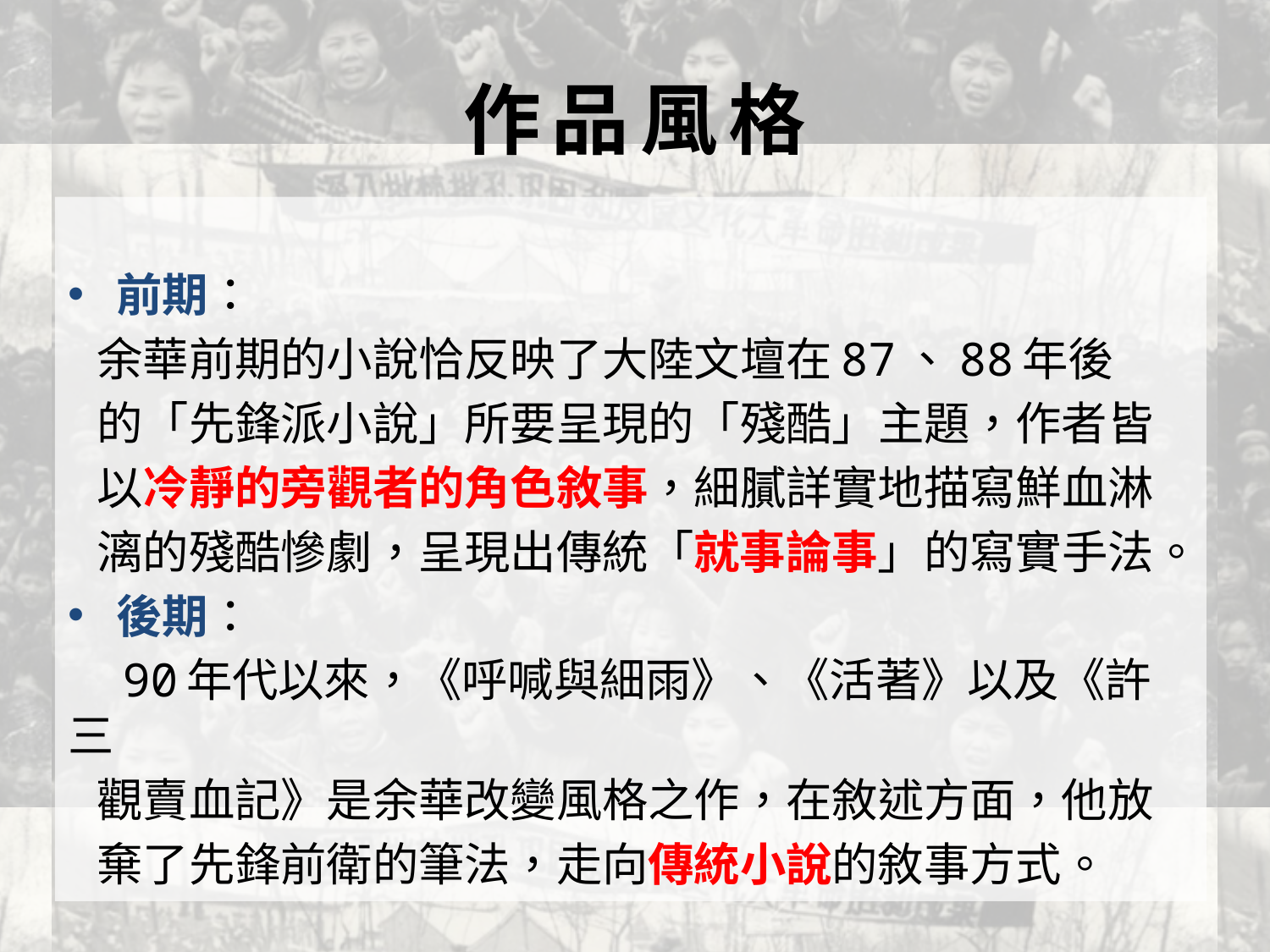

# 作品風格

前期：
  余華前期的小說恰反映了大陸文壇在87、88年後
  的「先鋒派小說」所要呈現的「殘酷」主題，作者皆
  以冷靜的旁觀者的角色敘事，細膩詳實地描寫鮮血淋
  漓的殘酷慘劇，呈現出傳統「就事論事」的寫實手法。
後期：
  90年代以來，《呼喊與細雨》、《活著》以及《許三
  觀賣血記》是余華改變風格之作，在敘述方面，他放
  棄了先鋒前衛的筆法，走向傳統小說的敘事方式。